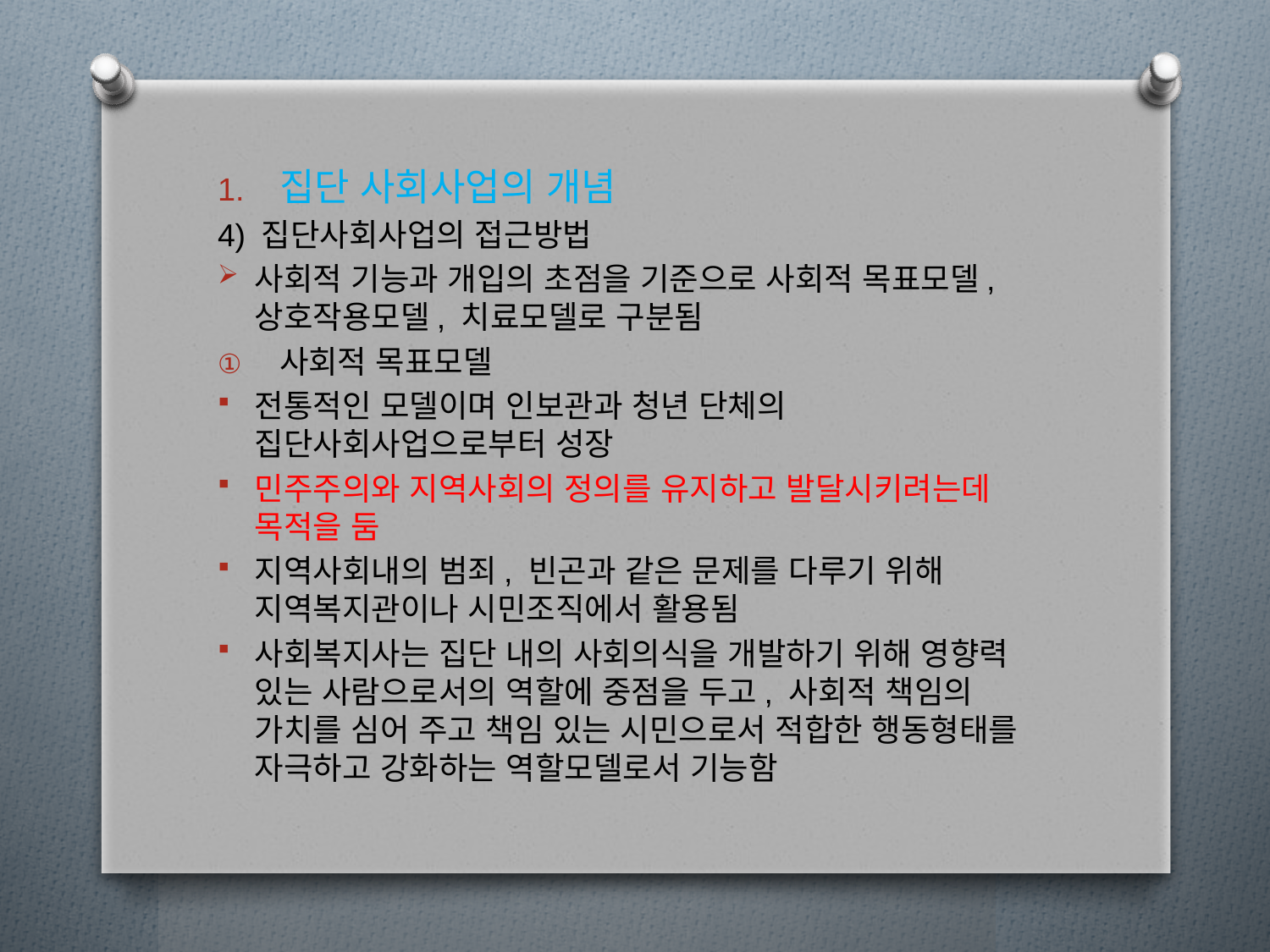

집단 사회사업의 개념
4) 집단사회사업의 접근방법
사회적 기능과 개입의 초점을 기준으로 사회적 목표모델, 상호작용모델, 치료모델로 구분됨
사회적 목표모델
전통적인 모델이며 인보관과 청년 단체의 집단사회사업으로부터 성장
민주주의와 지역사회의 정의를 유지하고 발달시키려는데 목적을 둠
지역사회내의 범죄, 빈곤과 같은 문제를 다루기 위해 지역복지관이나 시민조직에서 활용됨
사회복지사는 집단 내의 사회의식을 개발하기 위해 영향력 있는 사람으로서의 역할에 중점을 두고, 사회적 책임의 가치를 심어 주고 책임 있는 시민으로서 적합한 행동형태를 자극하고 강화하는 역할모델로서 기능함